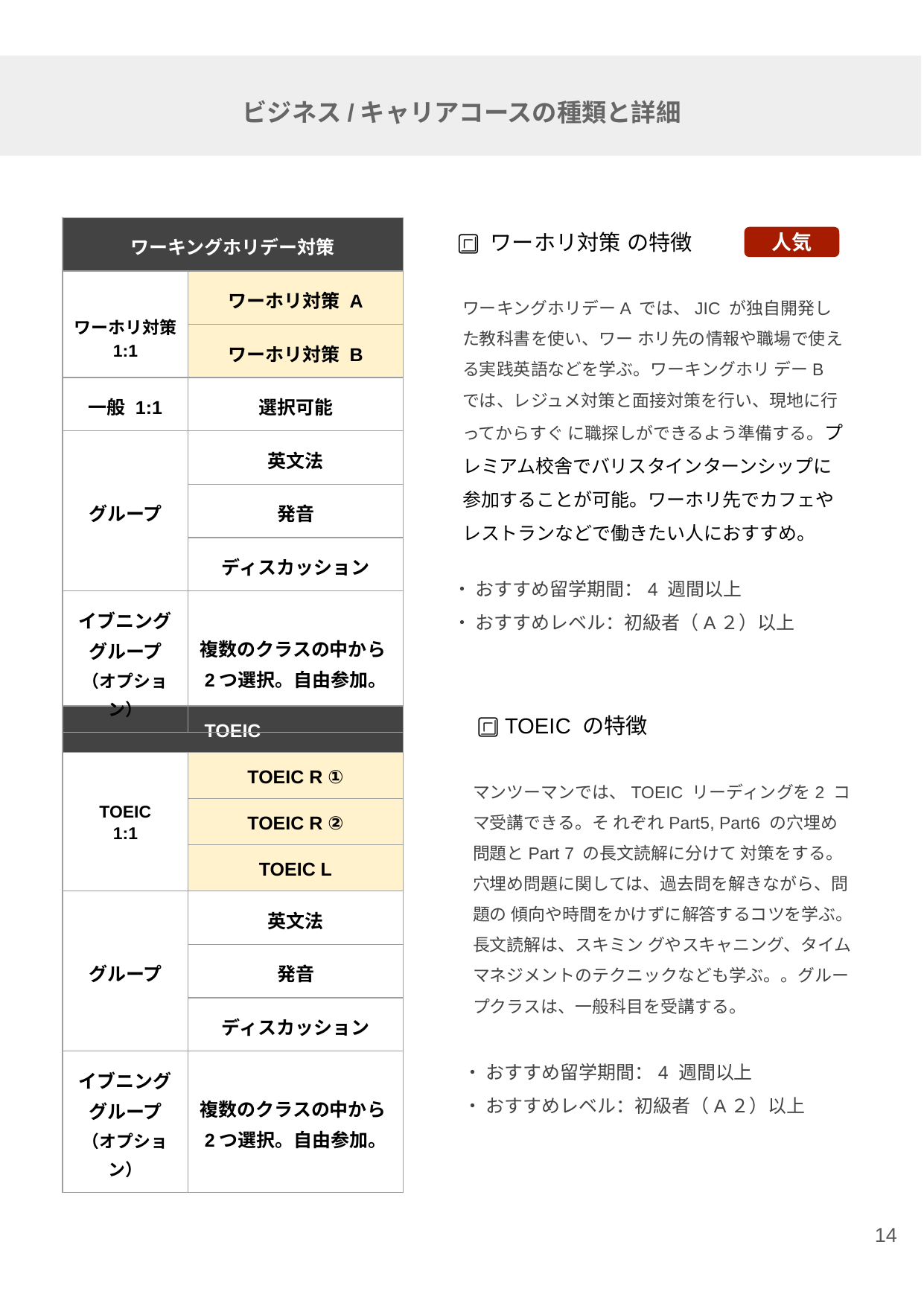

ビジネス/キャリアコースの種類と詳細
| ワーキングホリデー対策 |  |
| --- | --- |
| ワーホリ対策 1:1 | ワーホリ対策 A |
|  | ワーホリ対策 B |
| 一般 1:1 | 選択可能 |
| グループ | 英文法 |
|  | 発音 |
|  | ディスカッション |
| イブニング グループ （オプション） | 複数のクラスの中から2つ選択。自由参加。 |
|  |  |
🔳 ワーホリ対策 の特徴
人気
ワーキングホリデーA では、JIC が独自開発した教科書を使い、ワー ホリ先の情報や職場で使える実践英語などを学ぶ。ワーキングホリ デーB では、レジュメ対策と面接対策を行い、現地に行ってからすぐ に職探しができるよう準備する。プレミアム校舎でバリスタインターンシップに参加することが可能。ワーホリ先でカフェやレストランなどで働きたい人におすすめ。
・ おすすめ留学期間：4 週間以上
・ おすすめレベル：初級者（A２）以上
🔳 TOEIC の特徴
| TOEIC |  |
| --- | --- |
| TOEIC 1:1 | TOEIC R ① |
|  | TOEIC R ② |
|  | TOEIC L |
| グループ | 英文法 |
|  | 発音 |
|  | ディスカッション |
| イブニング グループ （オプション） | 複数のクラスの中から2つ選択。自由参加。 |
|  |  |
マンツーマンでは、TOEIC リーディングを2 コマ受講できる。そ れぞれPart5, Part6 の穴埋め問題とPart 7 の長文読解に分けて 対策をする。穴埋め問題に関しては、過去問を解きながら、問題の 傾向や時間をかけずに解答するコツを学ぶ。長文読解は、スキミン グやスキャニング、タイムマネジメントのテクニックなども学ぶ。。グループクラスは、一般科目を受講する。
・ おすすめ留学期間：4 週間以上
・ おすすめレベル：初級者（A２）以上
14